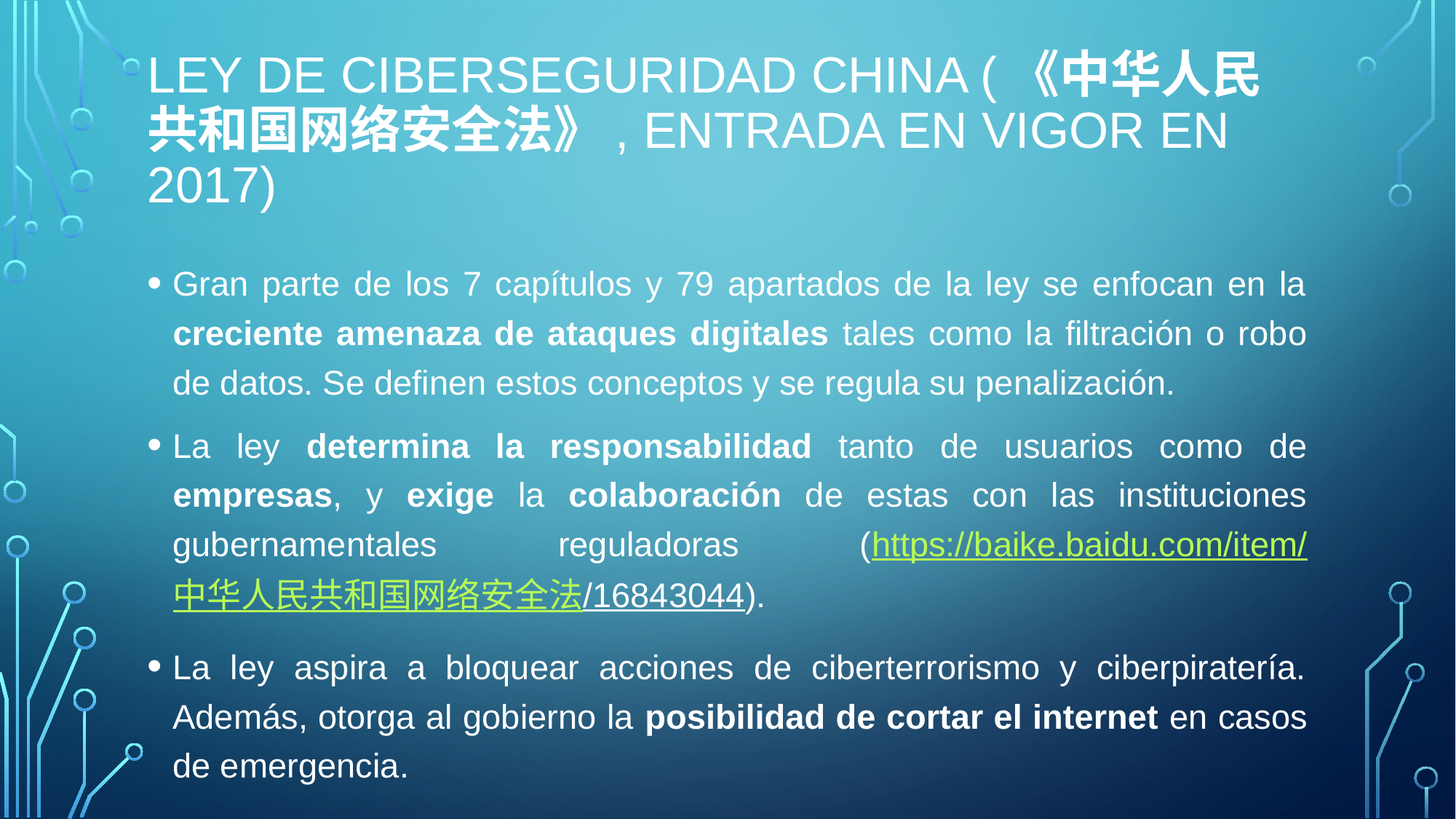

# Ley de ciberseguridad china (《中华人民共和国网络安全法》, entrada en vigor en 2017)
Gran parte de los 7 capítulos y 79 apartados de la ley se enfocan en la creciente amenaza de ataques digitales tales como la filtración o robo de datos. Se definen estos conceptos y se regula su penalización.
La ley determina la responsabilidad tanto de usuarios como de empresas, y exige la colaboración de estas con las instituciones gubernamentales reguladoras (https://baike.baidu.com/item/中华人民共和国网络安全法/16843044).
La ley aspira a bloquear acciones de ciberterrorismo y ciberpiratería. Además, otorga al gobierno la posibilidad de cortar el internet en casos de emergencia.